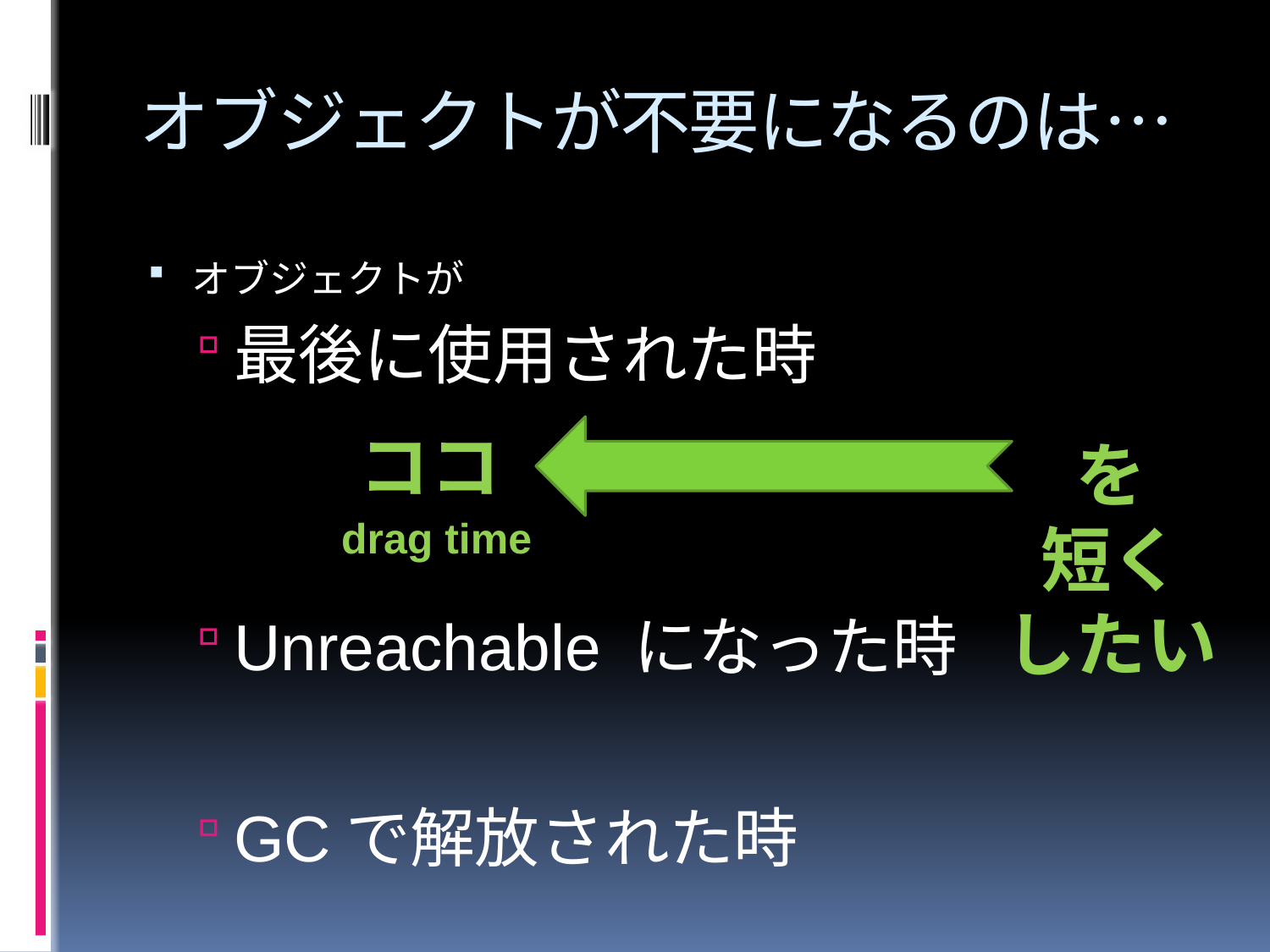

# オブジェクトが不要になるのは…
オブジェクトが
最後に使用された時

Unreachable になった時

GCで解放された時
ココ

を
短く
したい
drag time